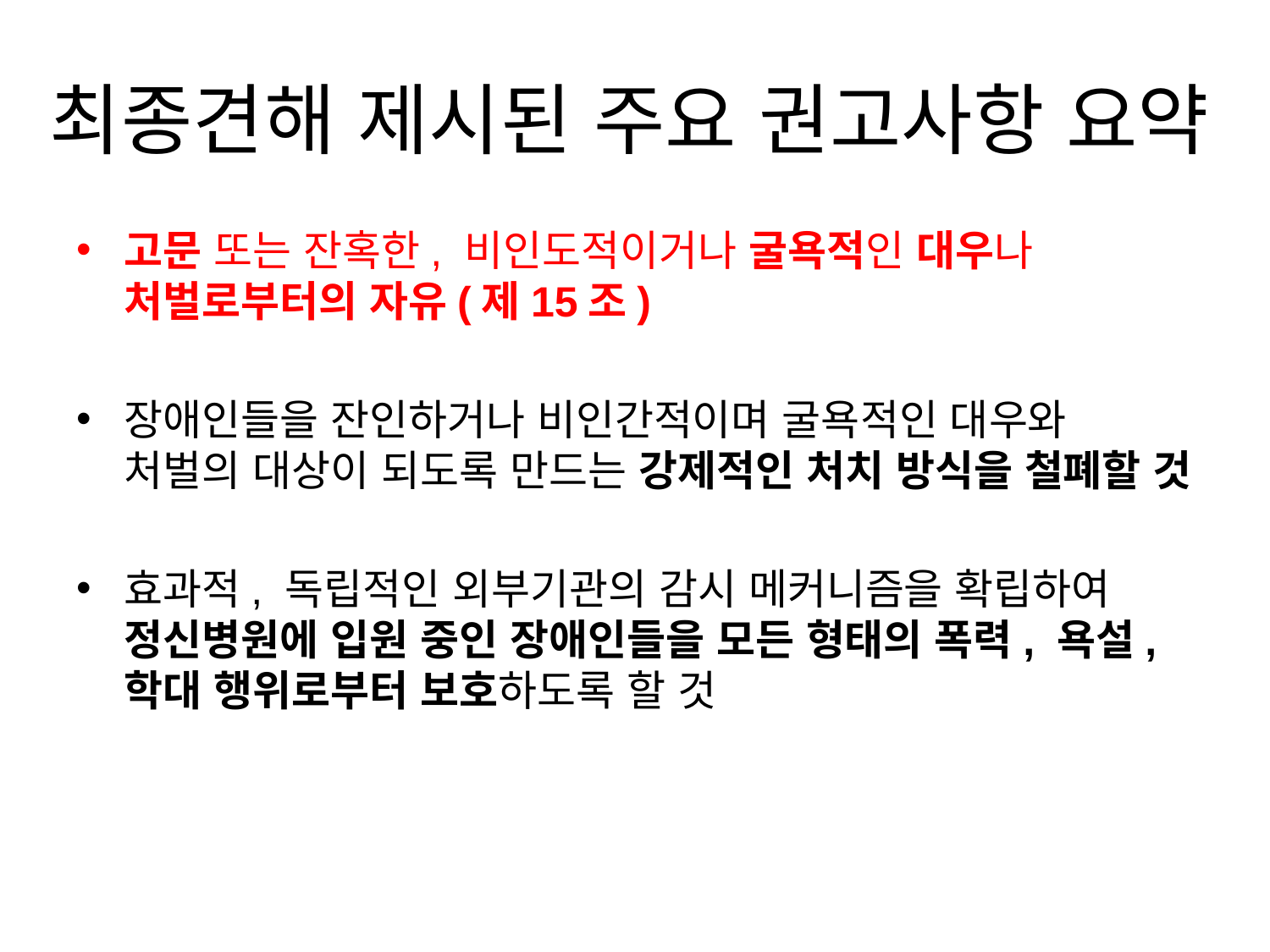

# 최종견해 제시된 주요 권고사항 요약
고문 또는 잔혹한, 비인도적이거나 굴욕적인 대우나 처벌로부터의 자유(제15조)

장애인들을 잔인하거나 비인간적이며 굴욕적인 대우와 처벌의 대상이 되도록 만드는 강제적인 처치 방식을 철폐할 것

효과적, 독립적인 외부기관의 감시 메커니즘을 확립하여 정신병원에 입원 중인 장애인들을 모든 형태의 폭력, 욕설, 학대 행위로부터 보호하도록 할 것